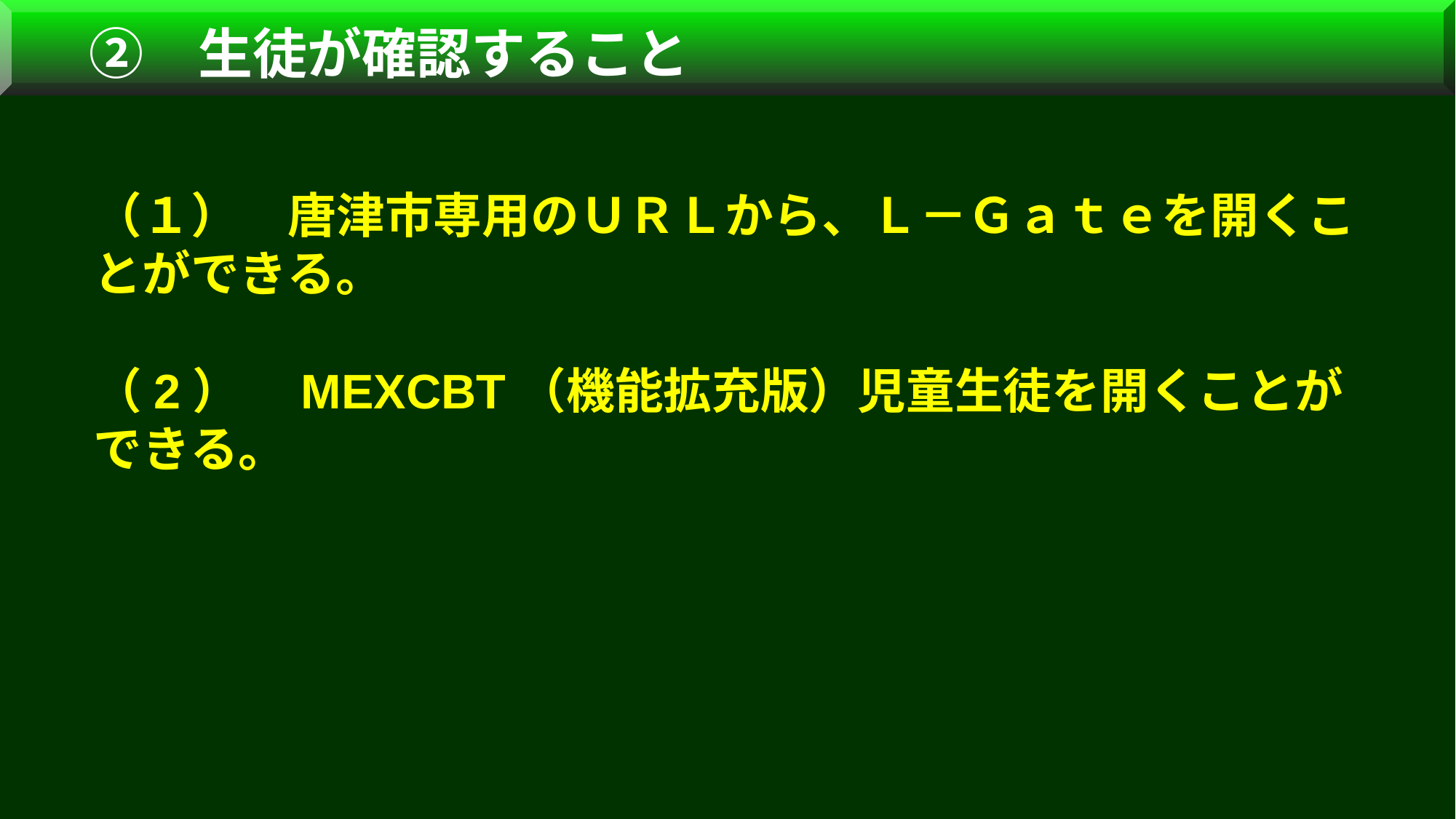

②　生徒が確認すること
（１）　唐津市専用のＵＲＬから、Ｌ－Ｇａｔｅを開くことができる。
（2）　MEXCBT（機能拡充版）児童生徒を開くことができる。